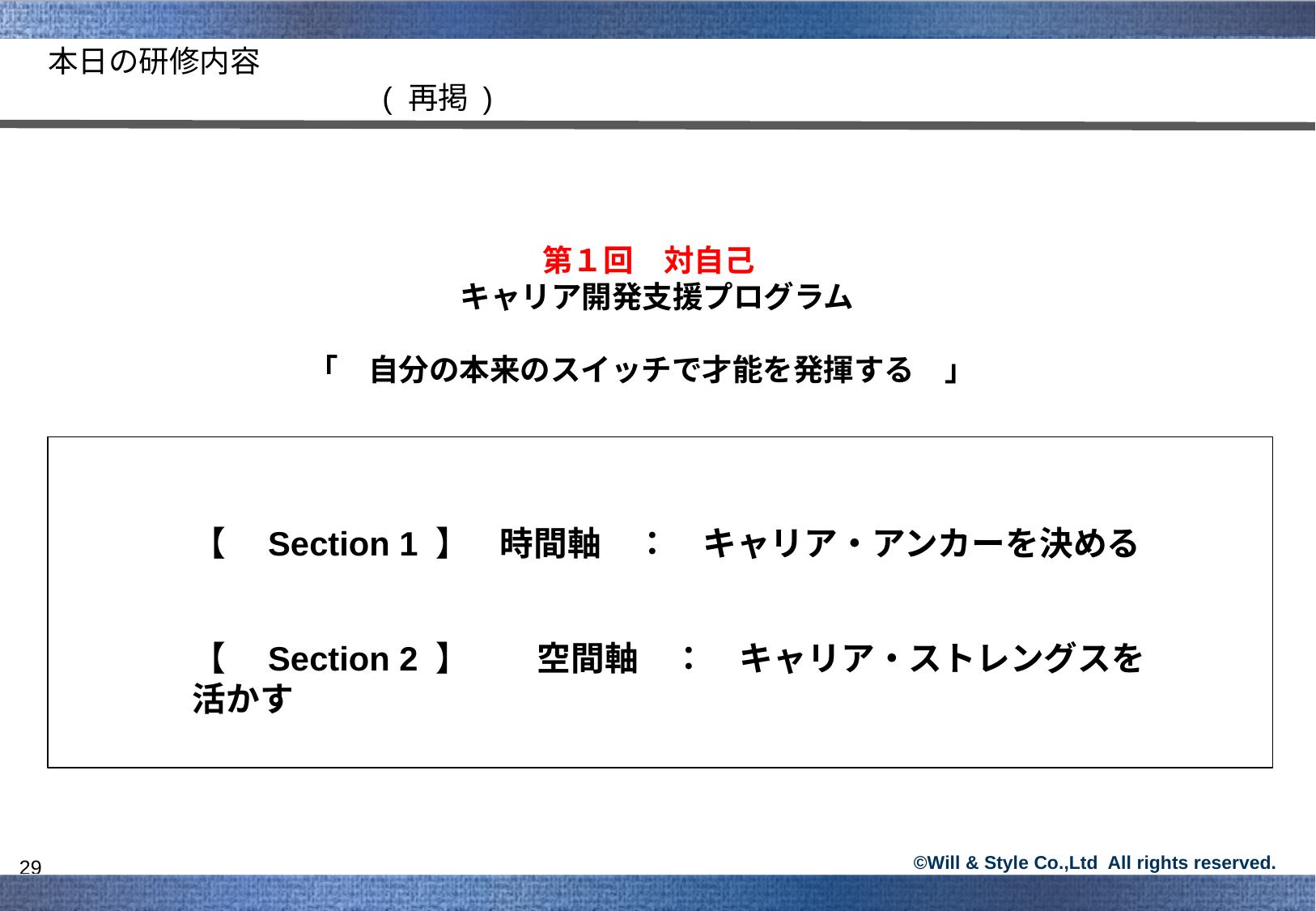

本日の研修内容　　　　　　　　　　　　　　　　　　　　　　　　　　　　　　　　　　　　　　　　　　　　　　( 再掲 )
 第１回　対自己
キャリア開発支援プログラム

「　自分の本来のスイッチで才能を発揮する　」

【　Section 1 】    時間軸　：　キャリア・アンカーを決める
【　Section 2 】　　空間軸　：　キャリア・ストレングスを活かす